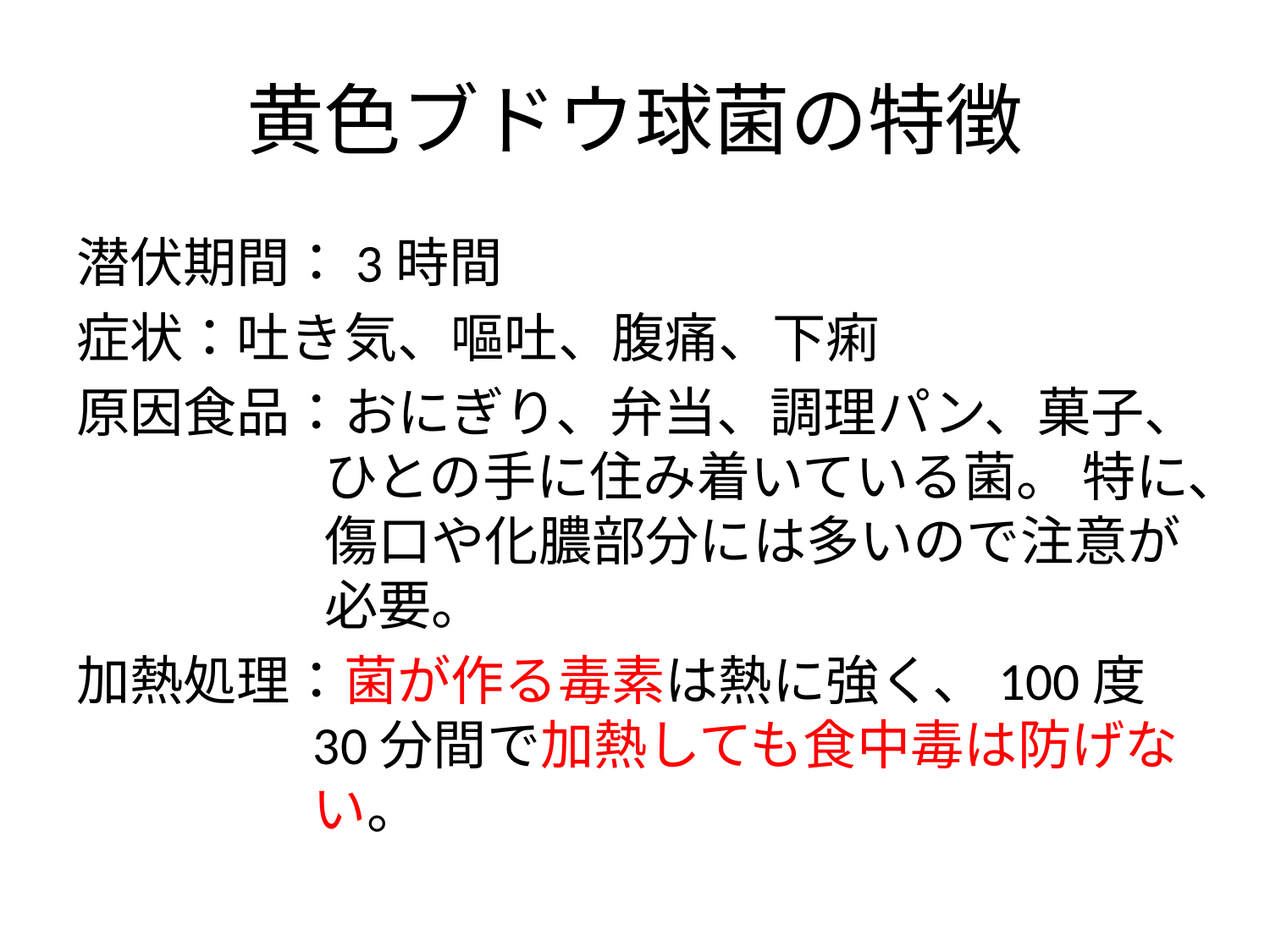

# 黄色ブドウ球菌の特徴
潜伏期間：3時間
症状：吐き気、嘔吐、腹痛、下痢
原因食品：おにぎり、弁当、調理パン、菓子、ひとの手に住み着いている菌。 特に、傷口や化膿部分には多いので注意が必要。
加熱処理：菌が作る毒素は熱に強く、100度30分間で加熱しても食中毒は防げない。